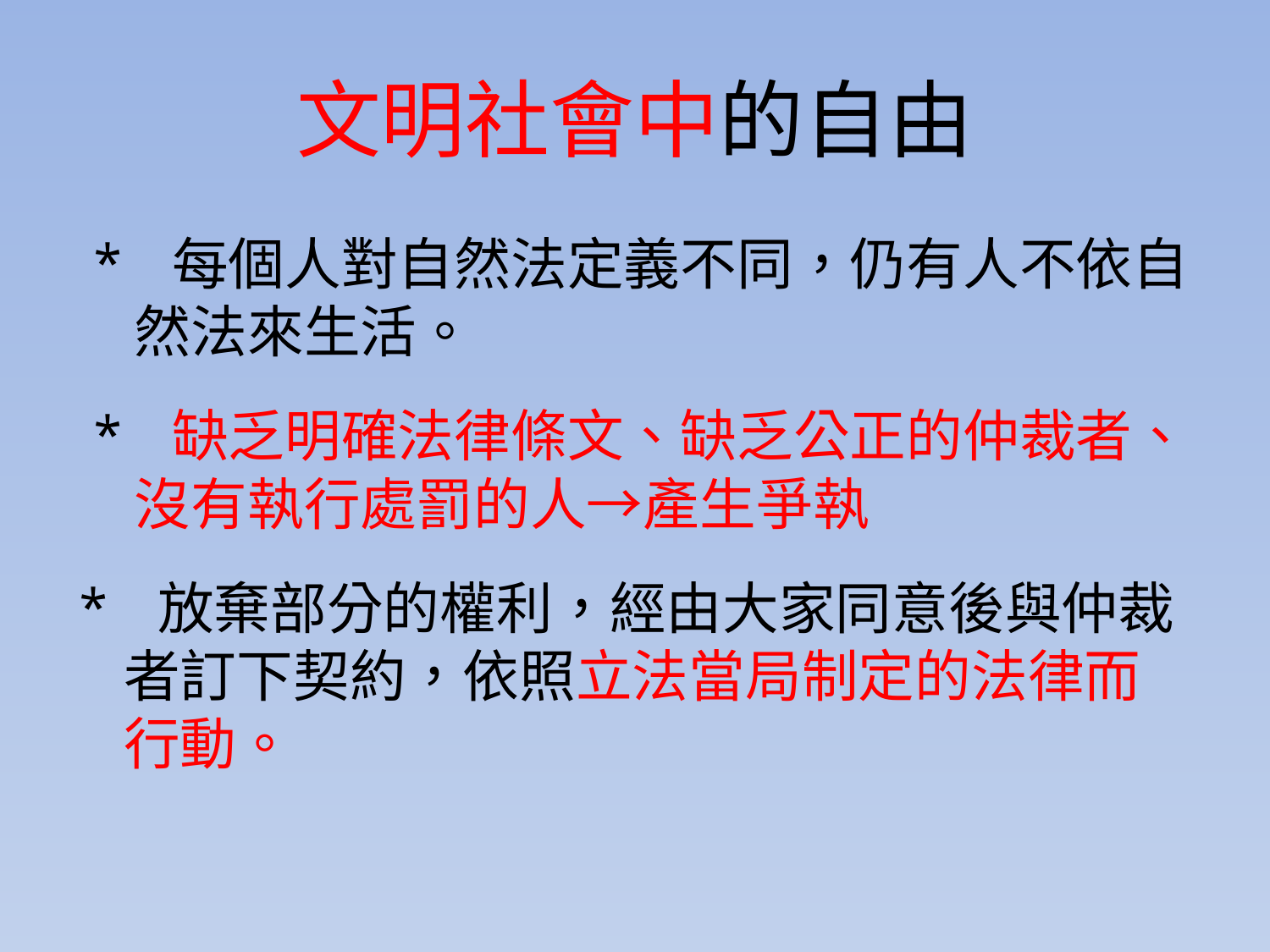

# 文明社會中的自由
* 每個人對自然法定義不同，仍有人不依自然法來生活。
* 缺乏明確法律條文、缺乏公正的仲裁者、沒有執行處罰的人→產生爭執
* 放棄部分的權利，經由大家同意後與仲裁者訂下契約，依照立法當局制定的法律而行動。